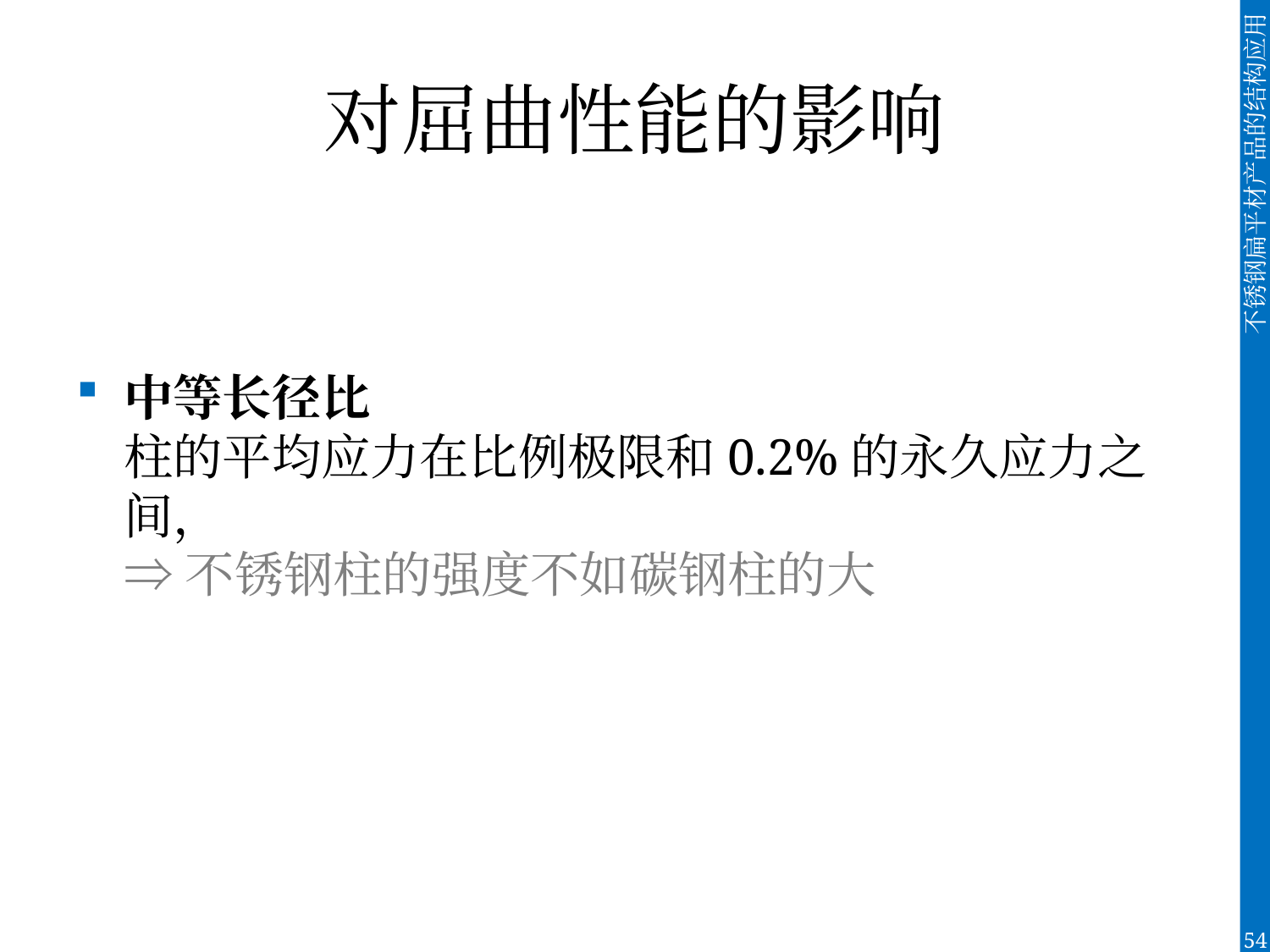

# 对屈曲性能的影响

中等长径比
柱的平均应力在比例极限和0.2%的永久应力之间，
⇒ 不锈钢柱的强度不如碳钢柱的大
54